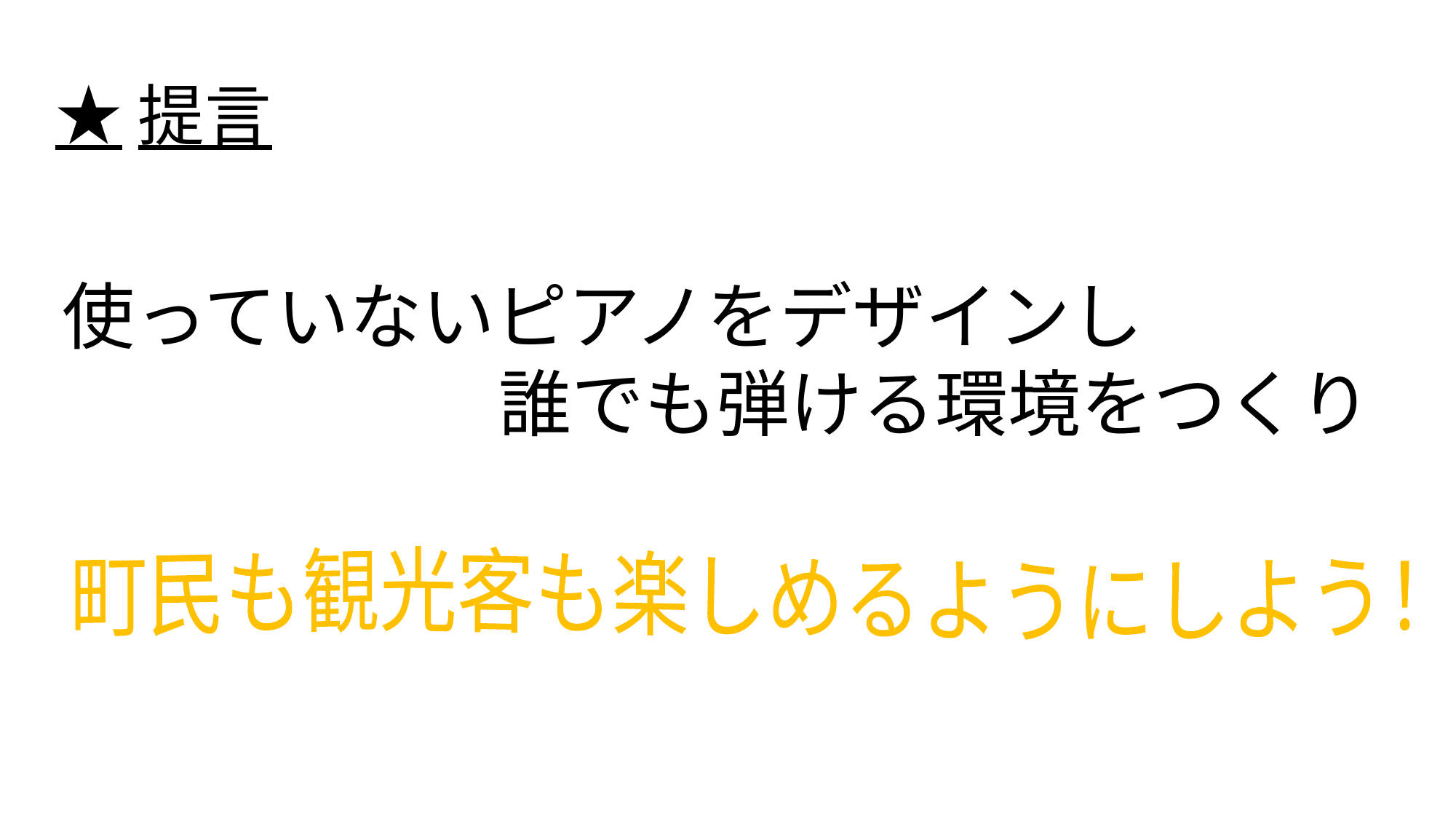

★提言

使っていないピアノをデザインし
　　　　　　誰でも弾ける環境をつくり

町民も観光客も楽しめるようにしよう！